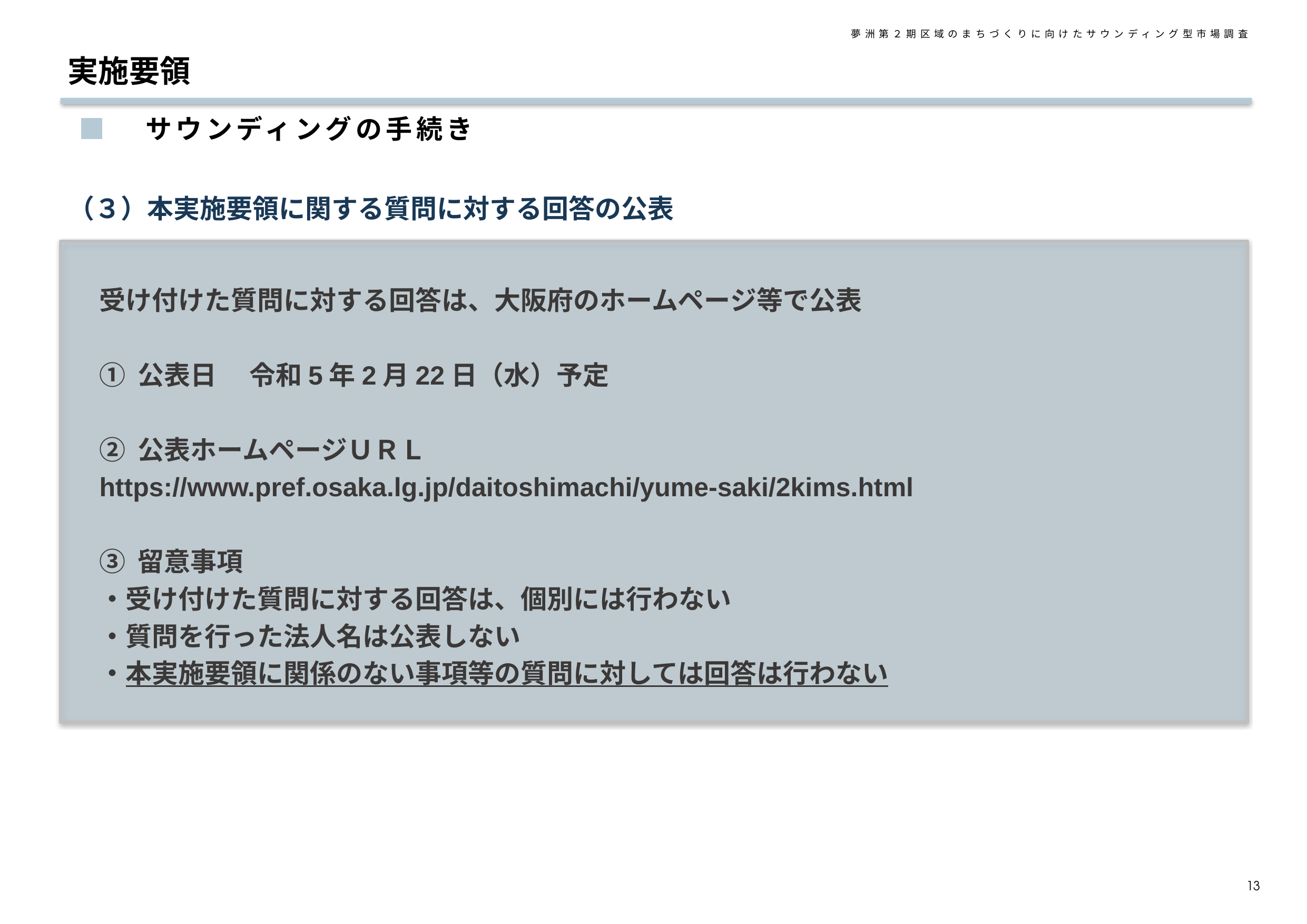

夢洲第２期区域のまちづくりに向けたサウンディング型市場調査
実施要領

■　サウンディングの手続き
（３）本実施要領に関する質問に対する回答の公表

受け付けた質問に対する回答は、大阪府のホームページ等で公表

① 公表日 　令和5年2月22日（水）予定

② 公表ホームページＵＲＬ
https://www.pref.osaka.lg.jp/daitoshimachi/yume-saki/2kims.html

③ 留意事項
・受け付けた質問に対する回答は、個別には行わない
・質問を行った法人名は公表しない
・本実施要領に関係のない事項等の質問に対しては回答は行わない
13